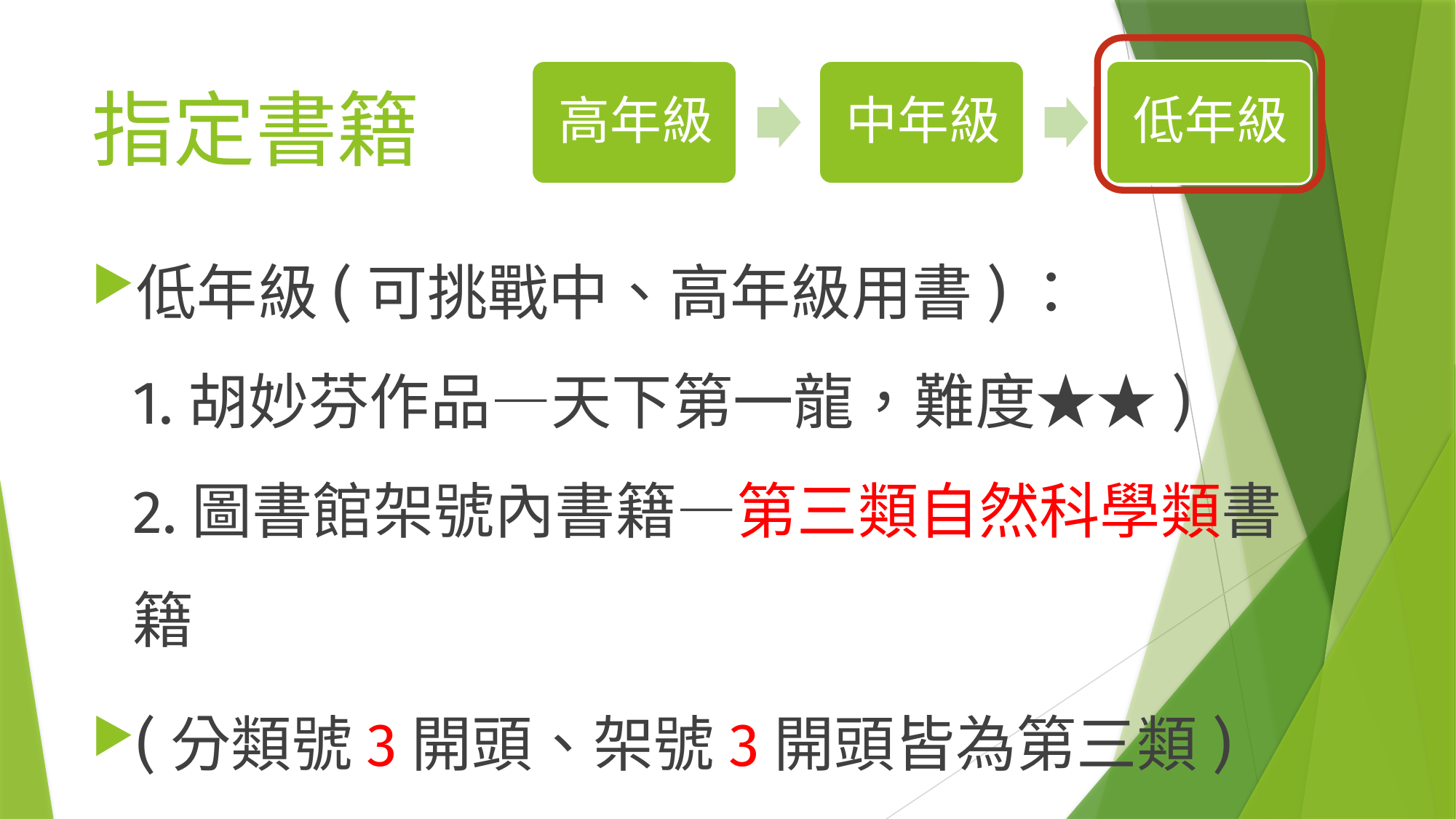

高年級

中年級

低年級
# 指定書籍
低年級(可挑戰中、高年級用書)：
1.胡妙芬作品—天下第一龍，難度★★)
2.圖書館架號內書籍—第三類自然科學類書籍
(分類號3開頭、架號3開頭皆為第三類)